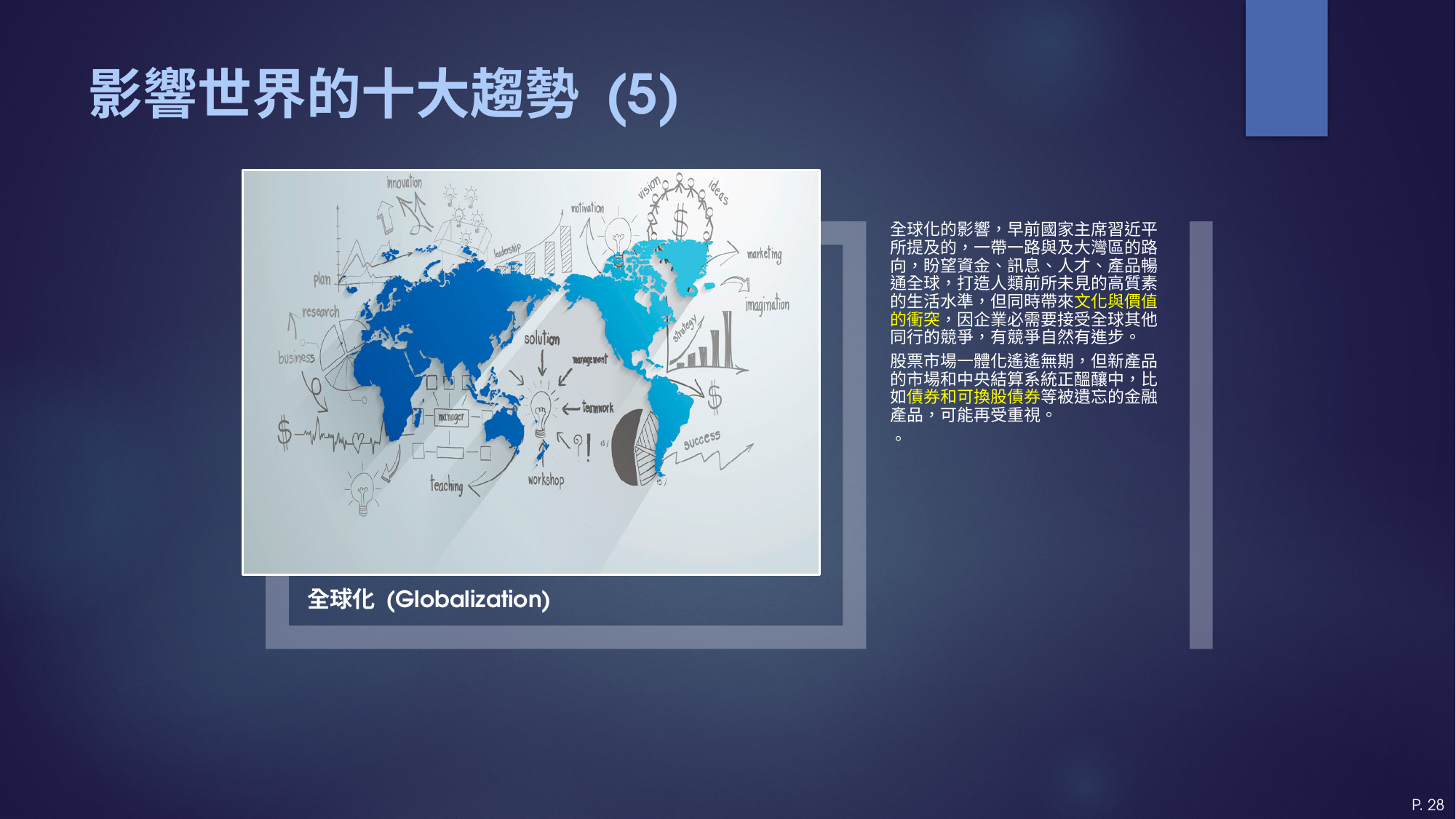

# 影響世界的十大趨勢 (5)
全球化 (Globalization)
全球化的影響，早前國家主席習近平所提及的，一帶一路與及大灣區的路向，盼望資金、訊息、人才、產品暢通全球，打造人類前所未見的高質素的生活水準，但同時帶來文化與價值的衝突，因企業必需要接受全球其他同行的競爭，有競爭自然有進步。
股票市場一體化遙遙無期，但新產品的市場和中央結算系統正醞釀中，比如債券和可換股債券等被遺忘的金融產品，可能再受重視。
。

P. 28